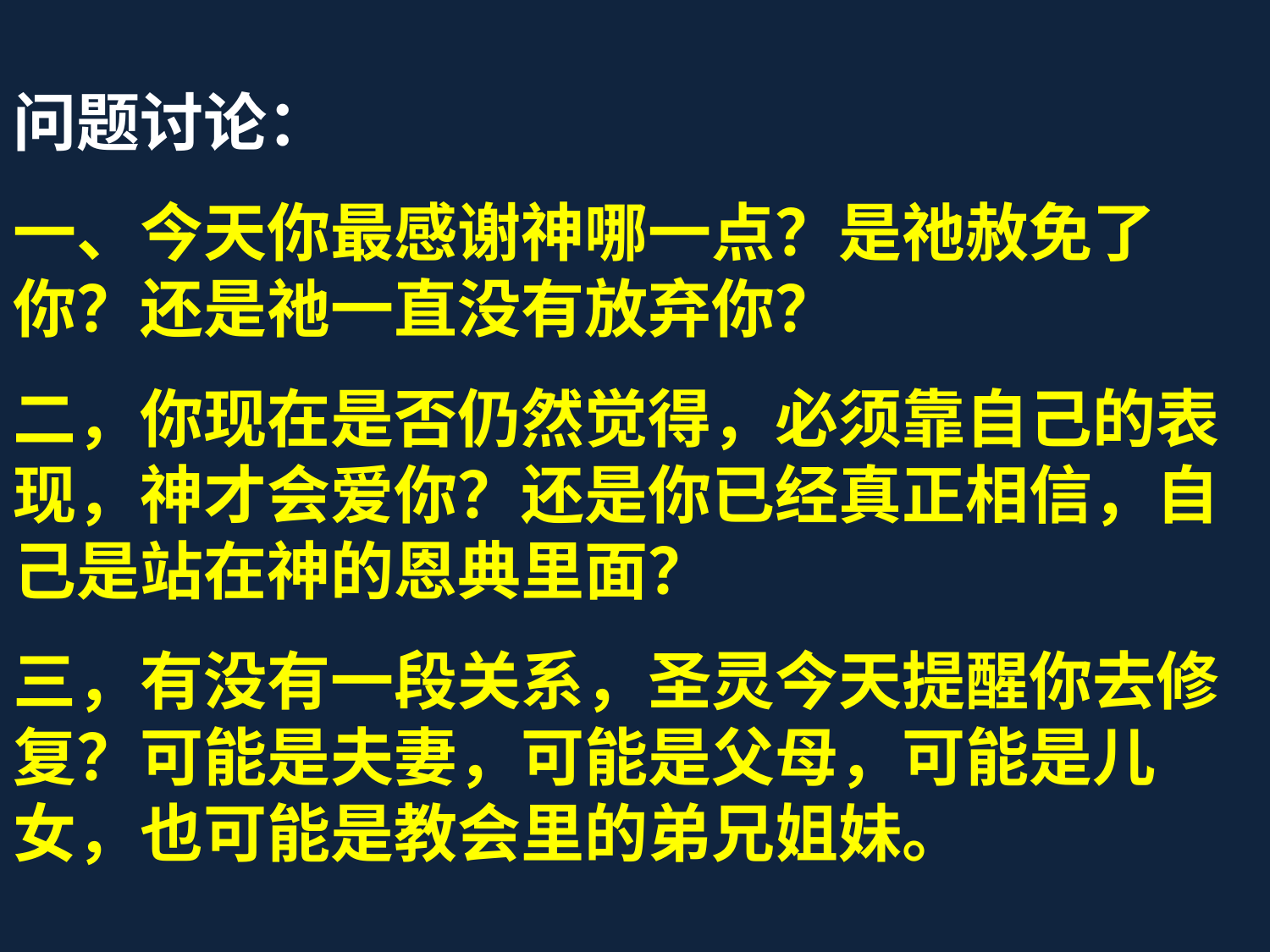

问题讨论：

一、今天你最感谢神哪一点？是祂赦免了你？还是祂一直没有放弃你？

二，你现在是否仍然觉得，必须靠自己的表现，神才会爱你？还是你已经真正相信，自己是站在神的恩典里面？

三，有没有一段关系，圣灵今天提醒你去修复？可能是夫妻，可能是父母，可能是儿女，也可能是教会里的弟兄姐妹。